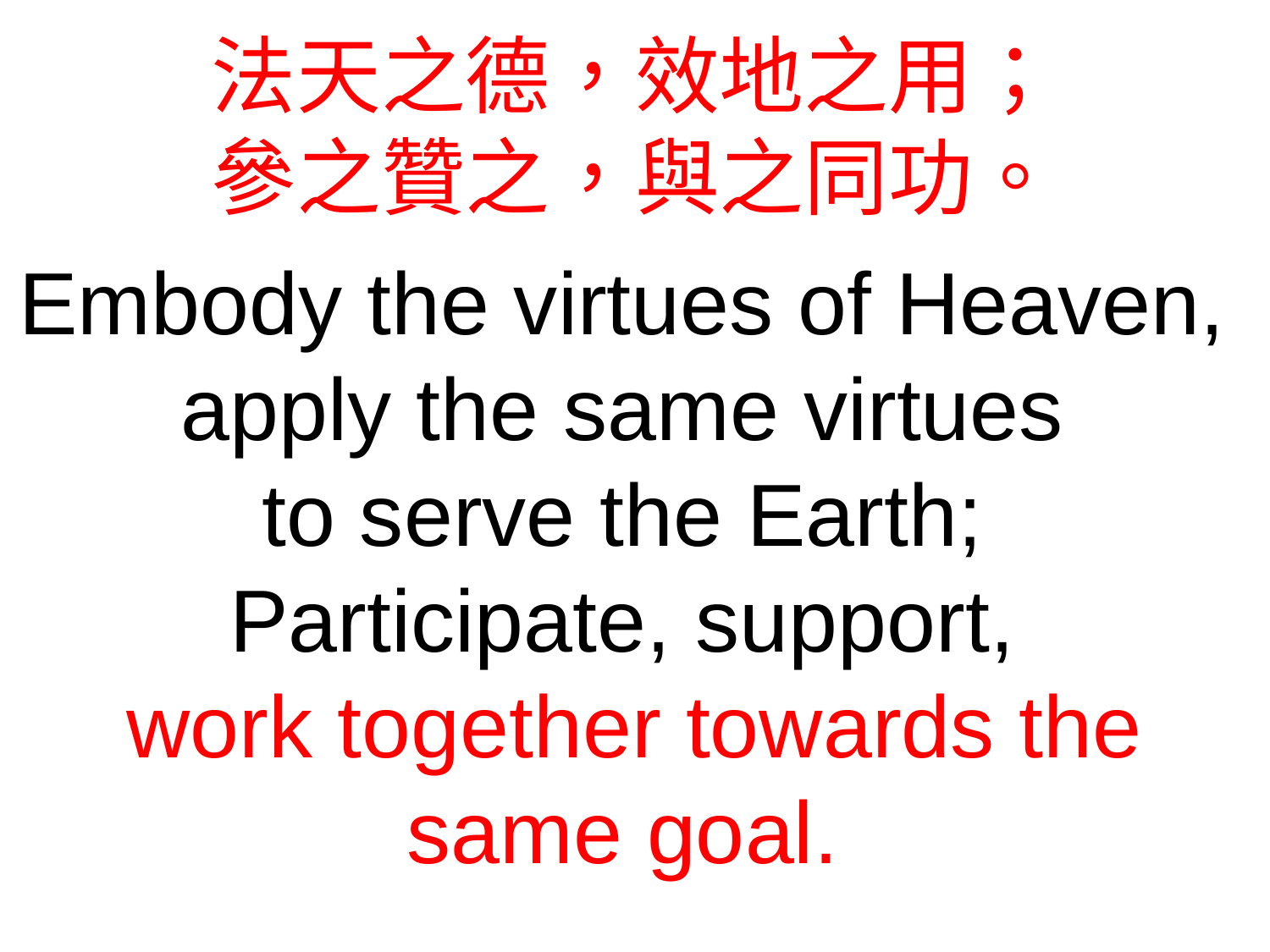

法天之德，效地之用；
參之贊之，與之同功。
Embody the virtues of Heaven,
apply the same virtues
to serve the Earth;
Participate, support,
work together towards the same goal.